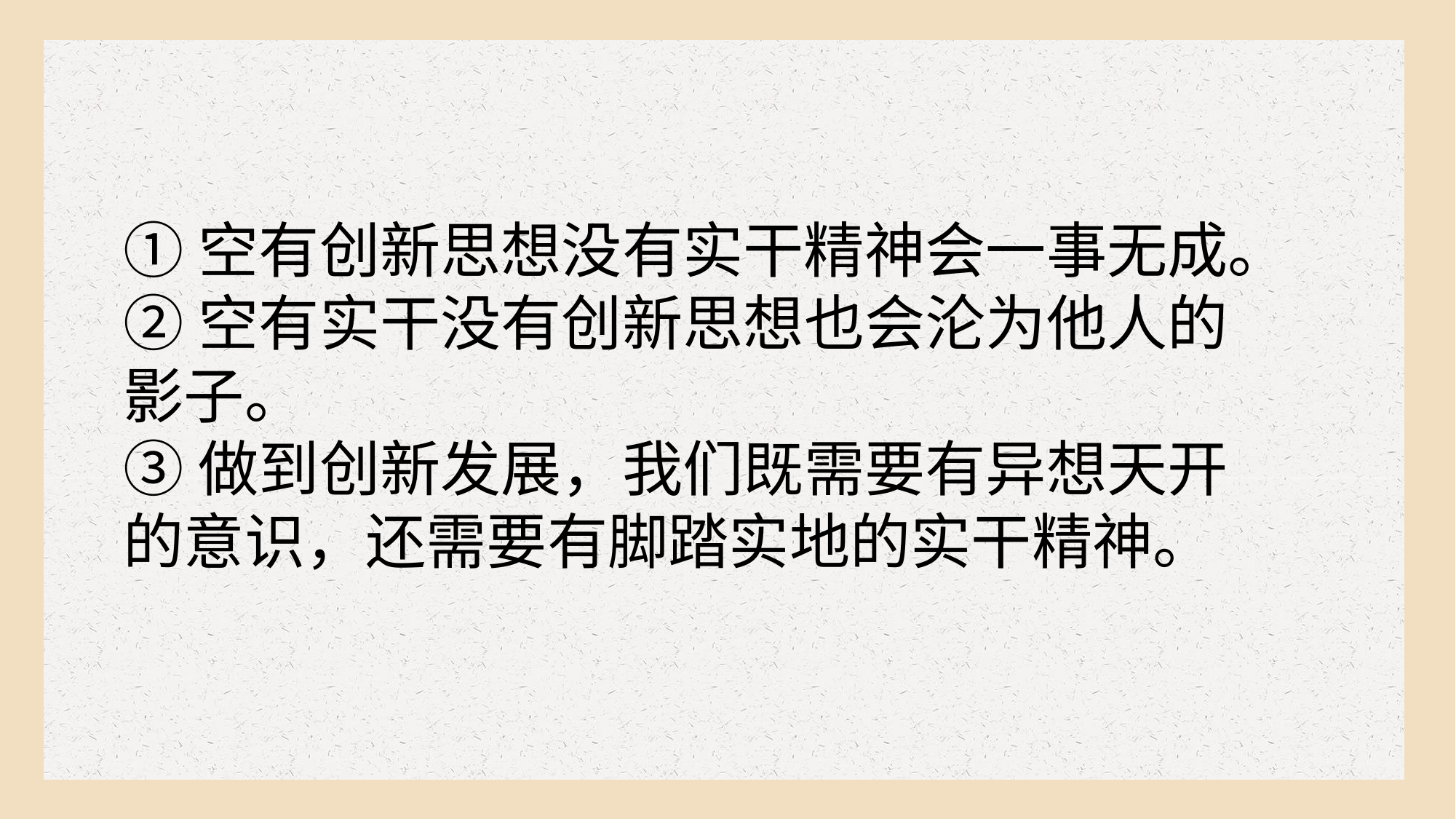

①空有创新思想没有实干精神会一事无成。
②空有实干没有创新思想也会沦为他人的影子。
③做到创新发展，我们既需要有异想天开的意识，还需要有脚踏实地的实干精神。